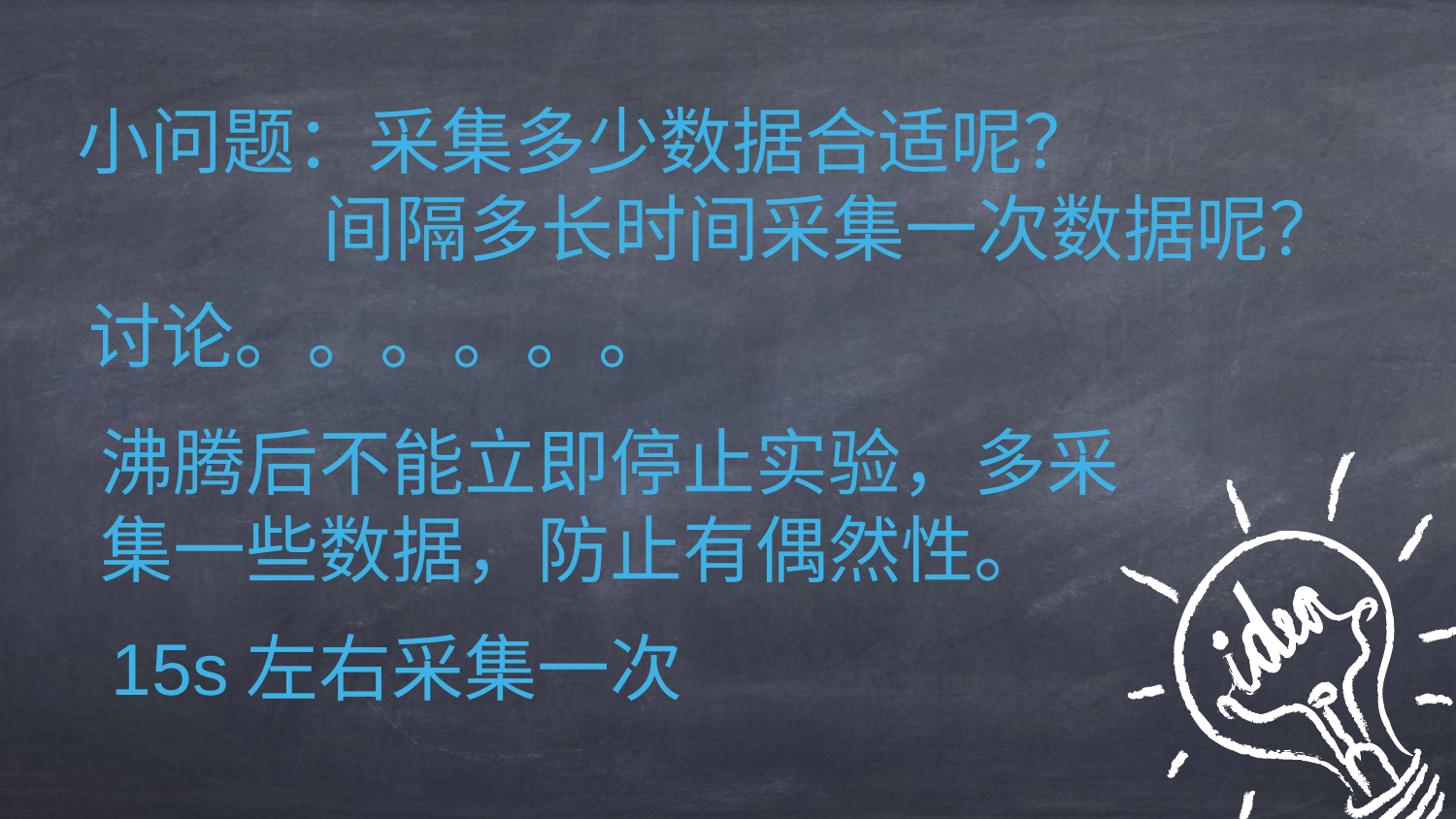

小问题：采集多少数据合适呢？
              间隔多长时间采集一次数据呢？
讨论。。。。。。
沸腾后不能立即停止实验，多采集一些数据，防止有偶然性。

15s左右采集一次